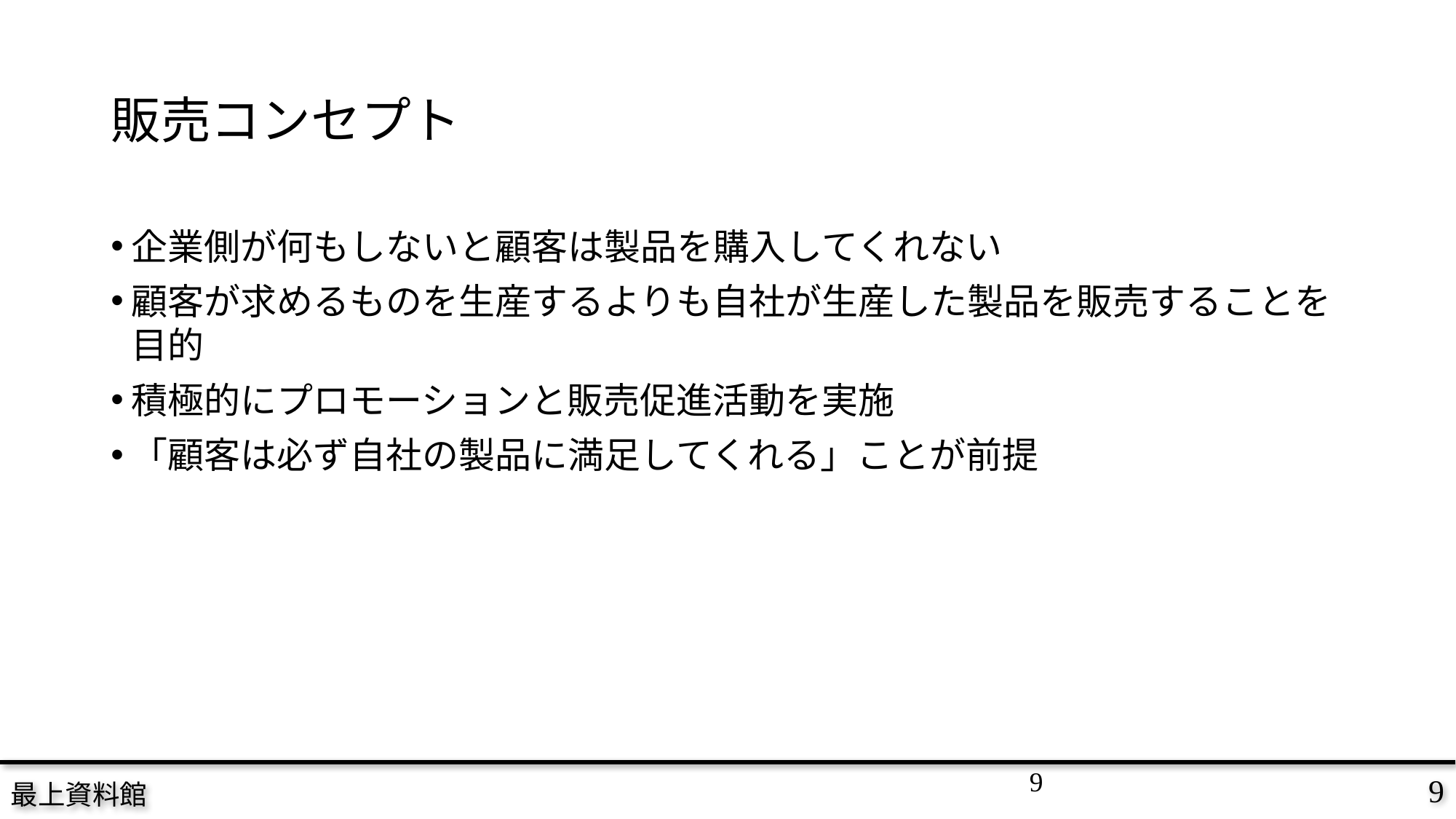

# 販売コンセプト
企業側が何もしないと顧客は製品を購入してくれない
顧客が求めるものを生産するよりも自社が生産した製品を販売することを目的
積極的にプロモーションと販売促進活動を実施
「顧客は必ず自社の製品に満足してくれる」ことが前提
9